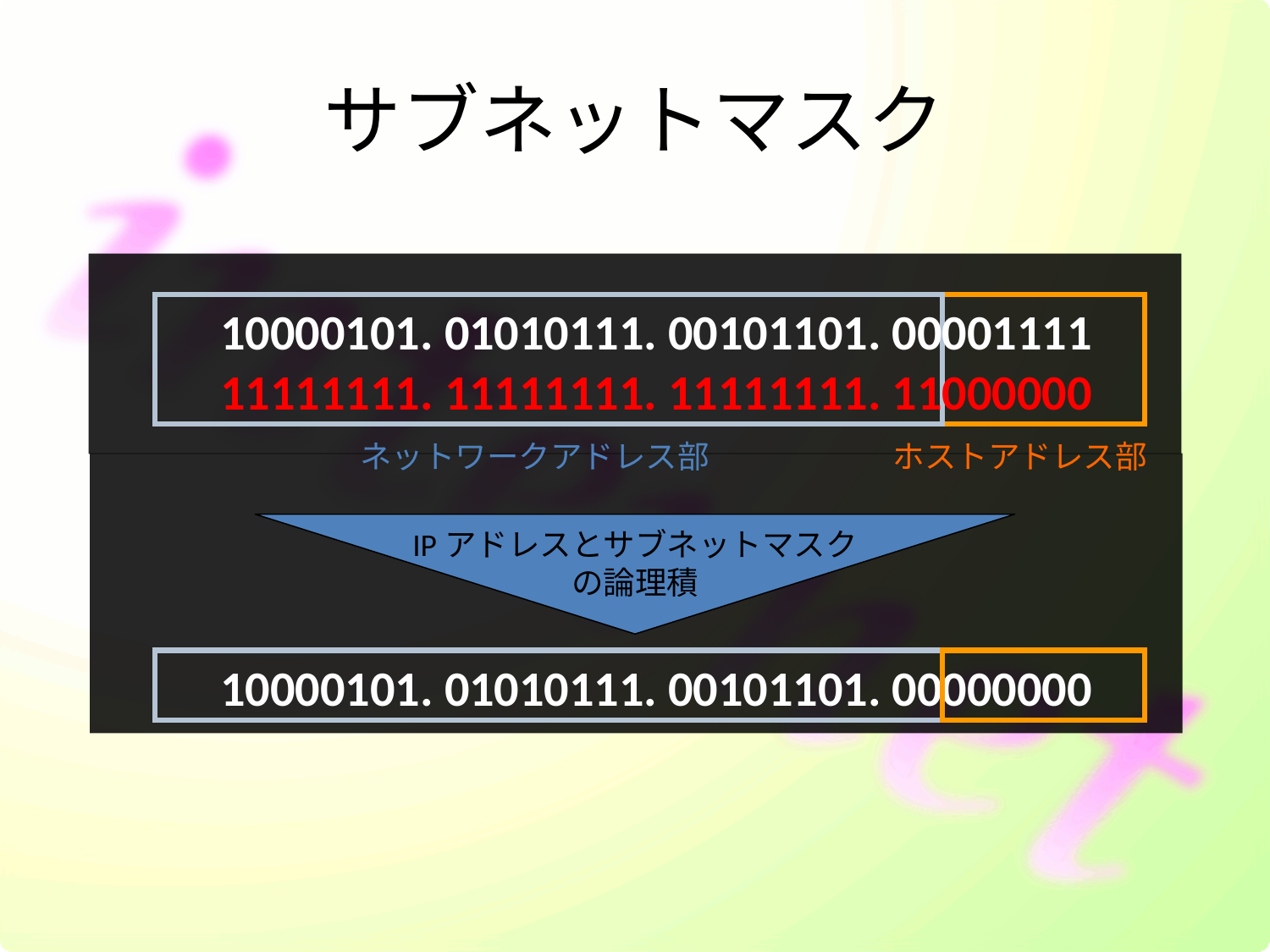

# サブネットマスク

10000101. 01010111. 00101101. 00001111

11111111. 11111111. 11111111. 11000000
ネットワークアドレス部
ホストアドレス部

IPアドレスとサブネットマスク
の論理積
10000101. 01010111. 00101101. 00000000